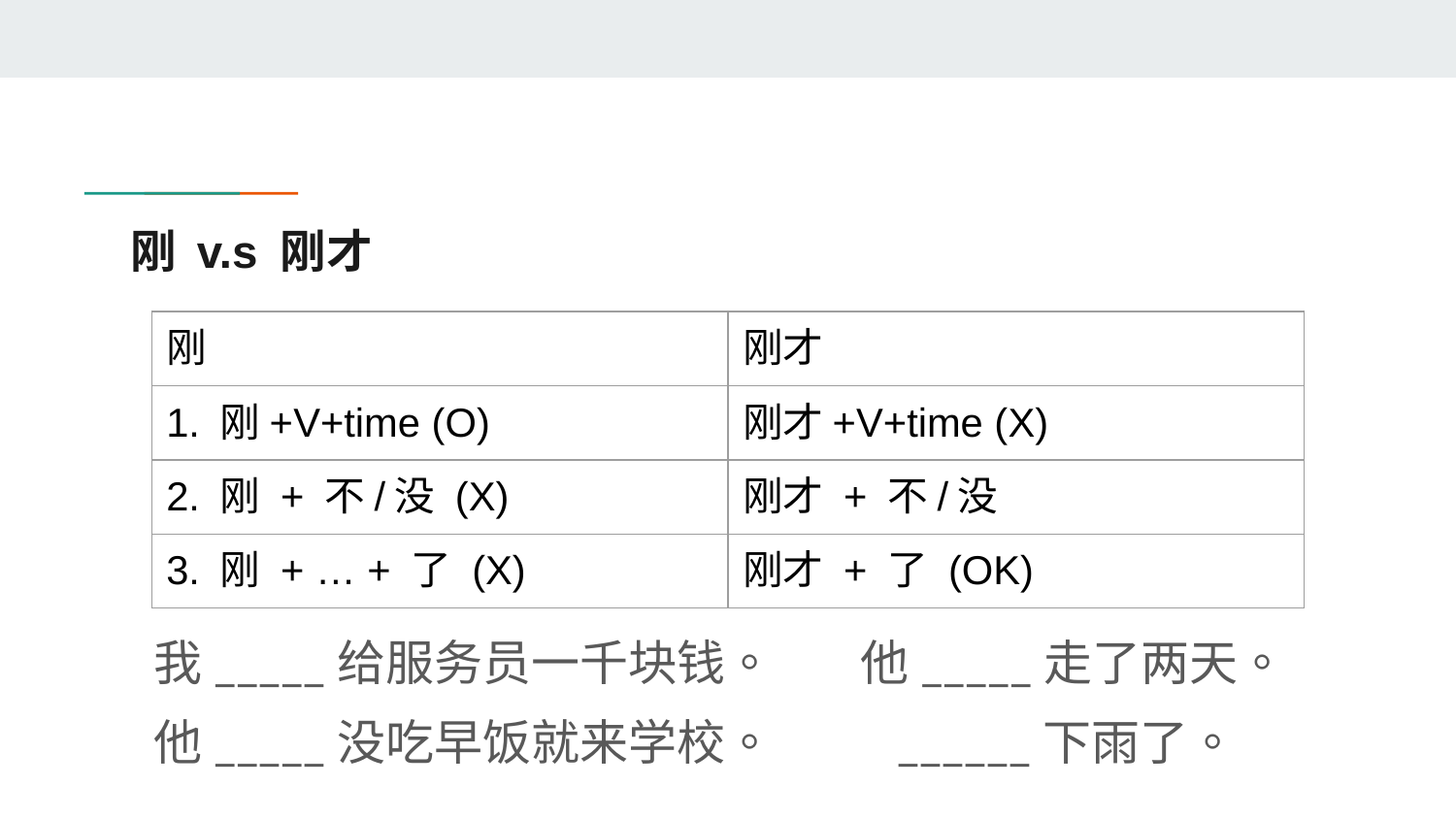

# 刚 v.s 刚才
| 刚 | 刚才 |
| --- | --- |
| 1. 刚+V+time (O) | 刚才+V+time (X) |
| 2. 刚 + 不/没 (X) | 刚才 + 不/没 |
| 3. 刚 + … + 了 (X) | 刚才 + 了 (OK) |
我_____给服务员一千块钱。       他_____走了两天。
他_____没吃早饭就来学校。         ______下雨了。